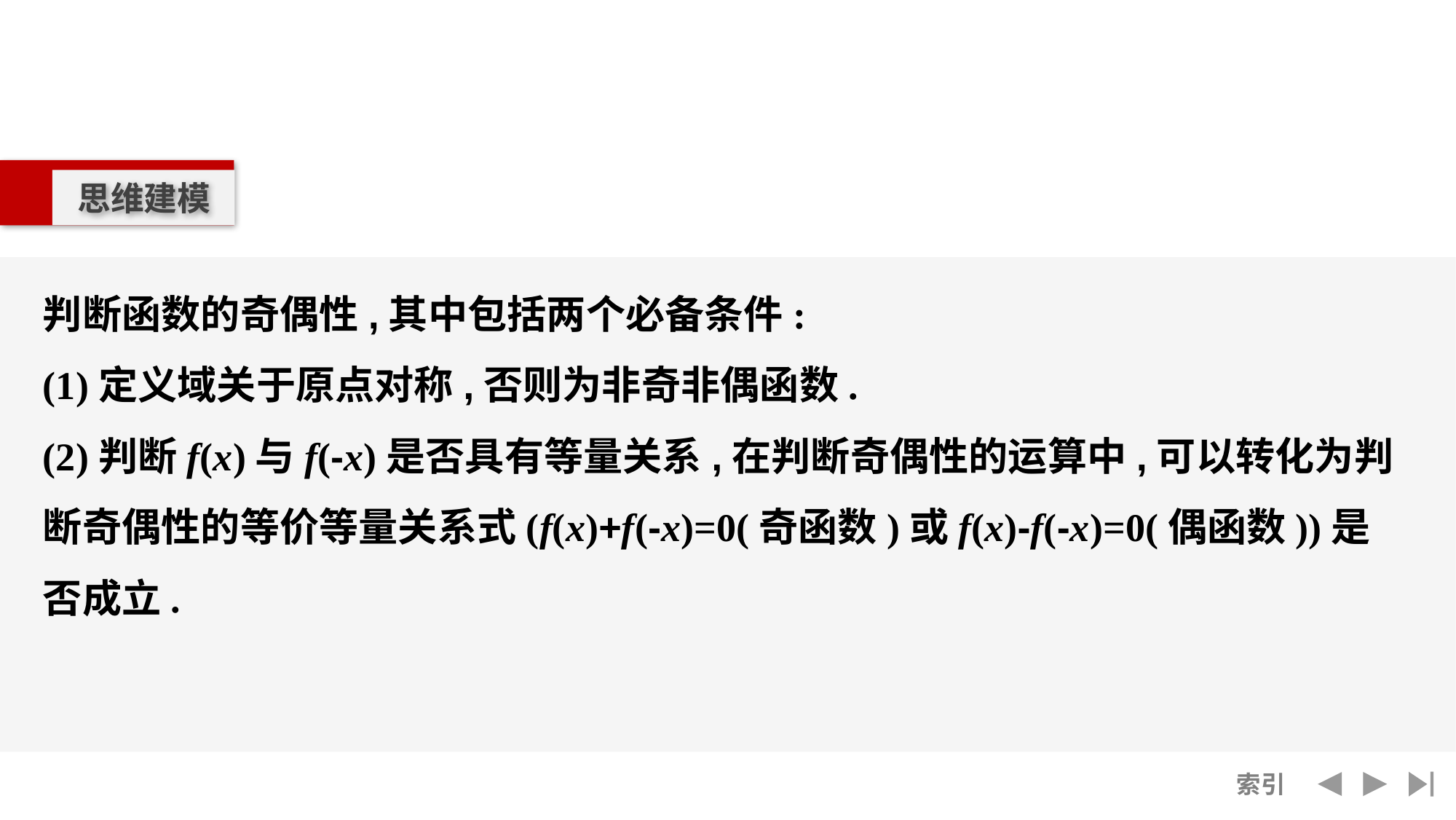

思维建模

判断函数的奇偶性,其中包括两个必备条件:
(1)定义域关于原点对称,否则为非奇非偶函数.
(2)判断f(x)与f(-x)是否具有等量关系,在判断奇偶性的运算中,可以转化为判断奇偶性的等价等量关系式(f(x)+f(-x)=0(奇函数)或f(x)-f(-x)=0(偶函数))是否成立.